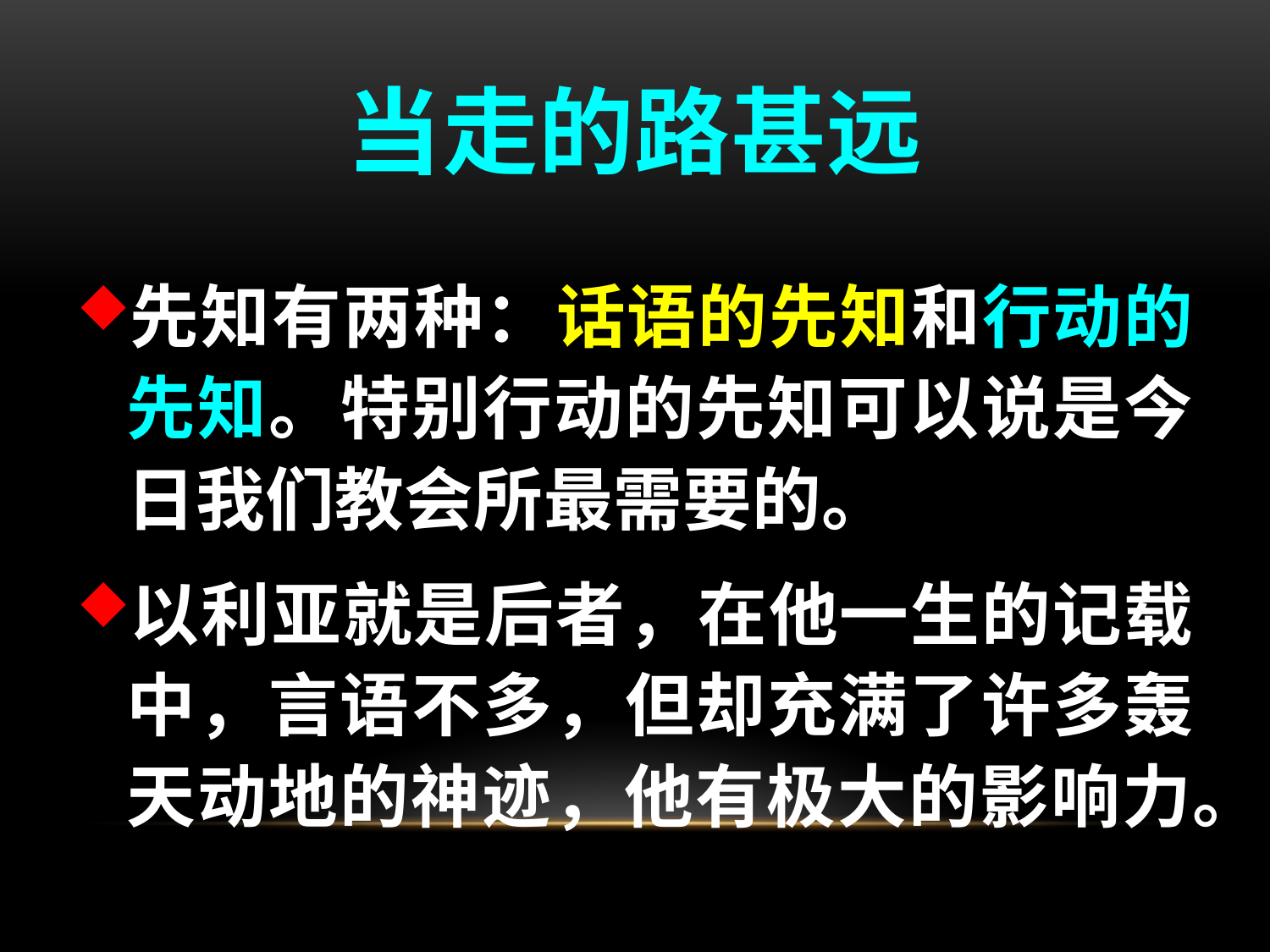

# 当走的路甚远
先知有两种：话语的先知和行动的先知。特别行动的先知可以说是今日我们教会所最需要的。
以利亚就是后者，在他一生的记载中，言语不多，但却充满了许多轰天动地的神迹，他有极大的影响力。